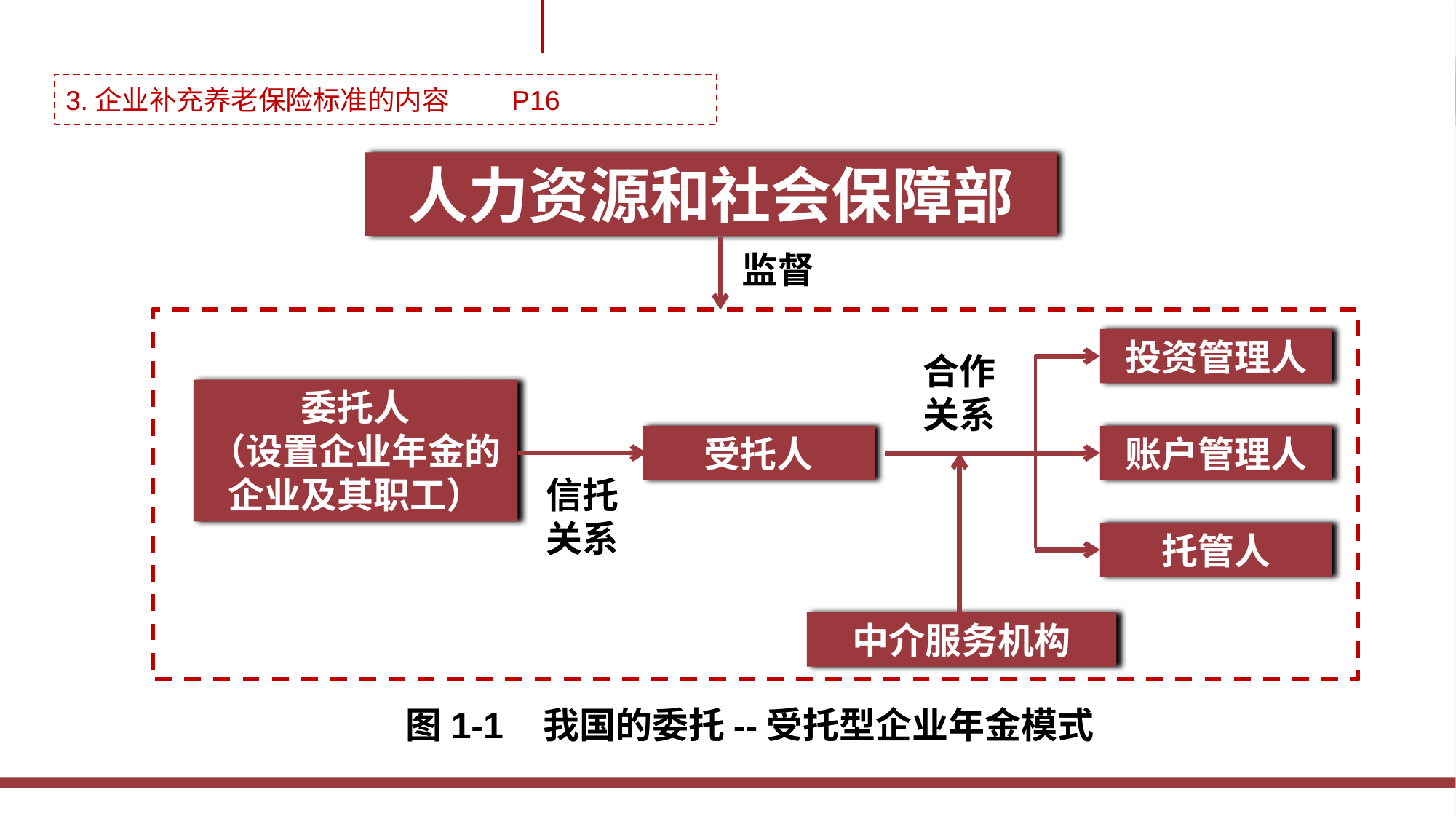

3.企业补充养老保险标准的内容         P16
人力资源和社会保障部
监督

投资管理人
账户管理人
托管人
合作关系
委托人
（设置企业年金的企业及其职工）
受托人
信托关系
中介服务机构
图1-1   我国的委托--受托型企业年金模式